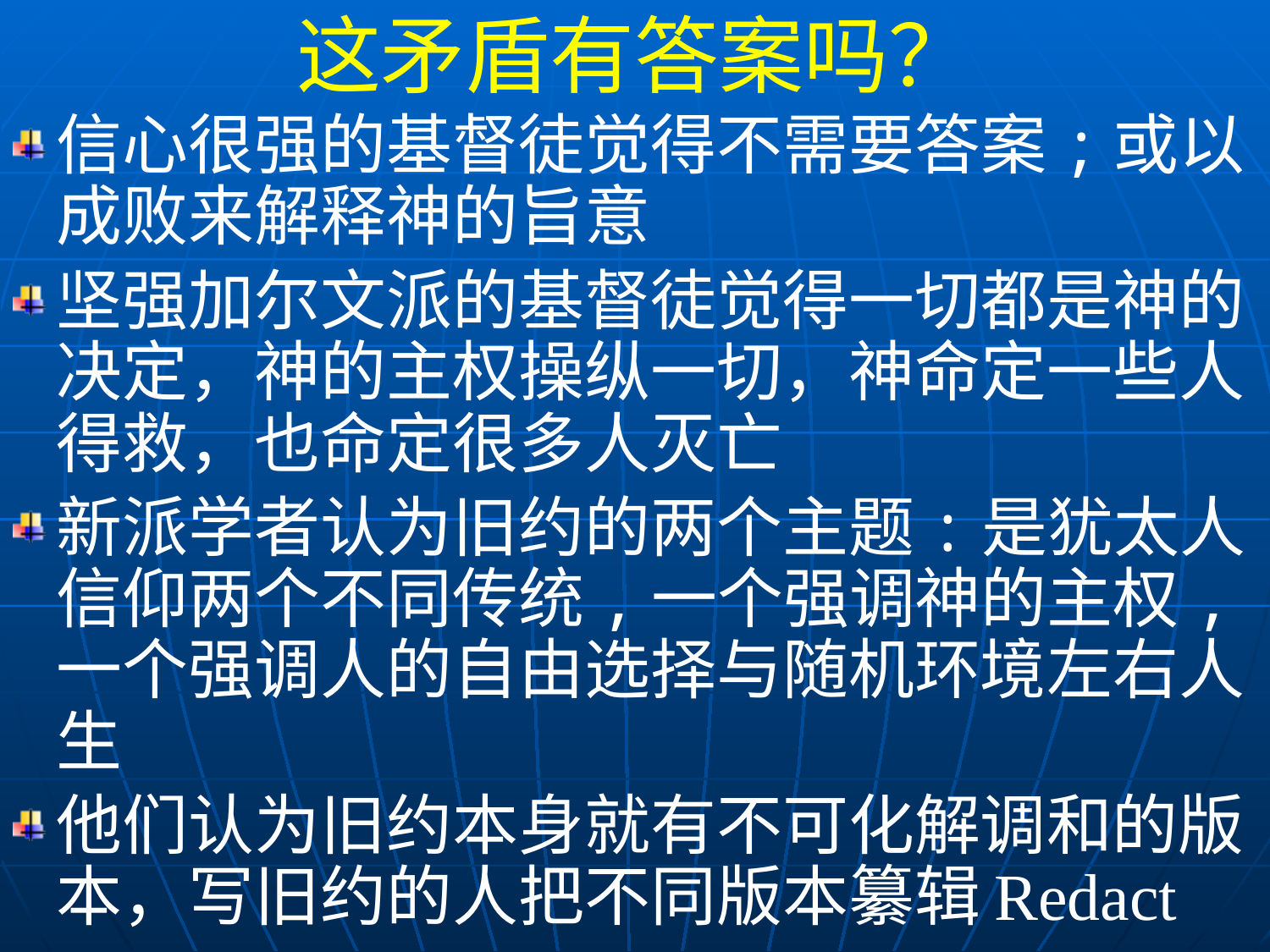

这矛盾有答案吗？
信心很强的基督徒觉得不需要答案;或以成败来解释神的旨意
坚强加尔文派的基督徒觉得一切都是神的决定，神的主权操纵一切，神命定一些人得救，也命定很多人灭亡
新派学者认为旧约的两个主题:是犹太人信仰两个不同传统,一个强调神的主权,一个强调人的自由选择与随机环境左右人生
他们认为旧约本身就有不可化解调和的版本，写旧约的人把不同版本纂辑Redact